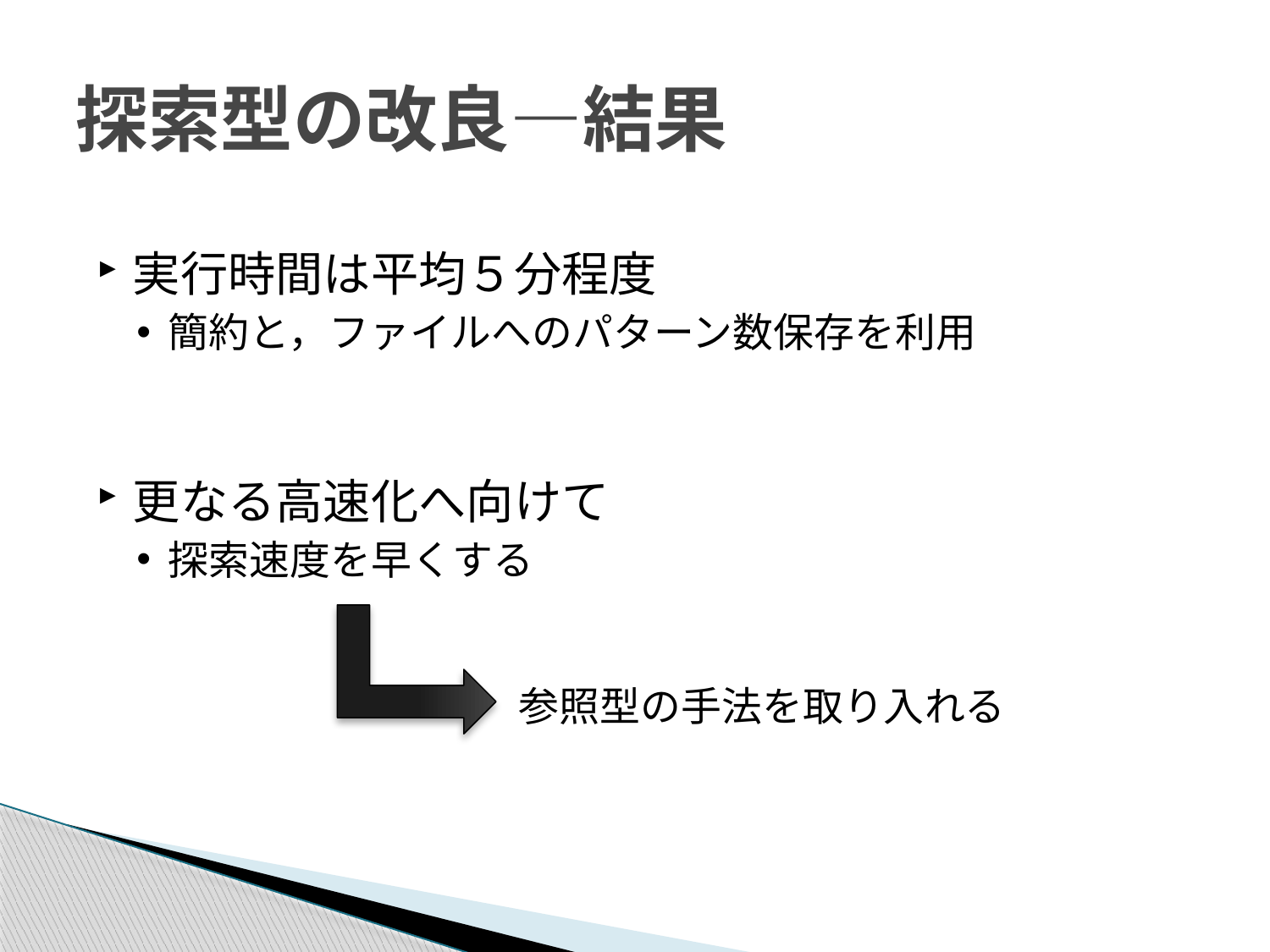

# 探索型の改良―結果
実行時間は平均５分程度
簡約と，ファイルへのパターン数保存を利用

更なる高速化へ向けて
探索速度を早くする

参照型の手法を取り入れる